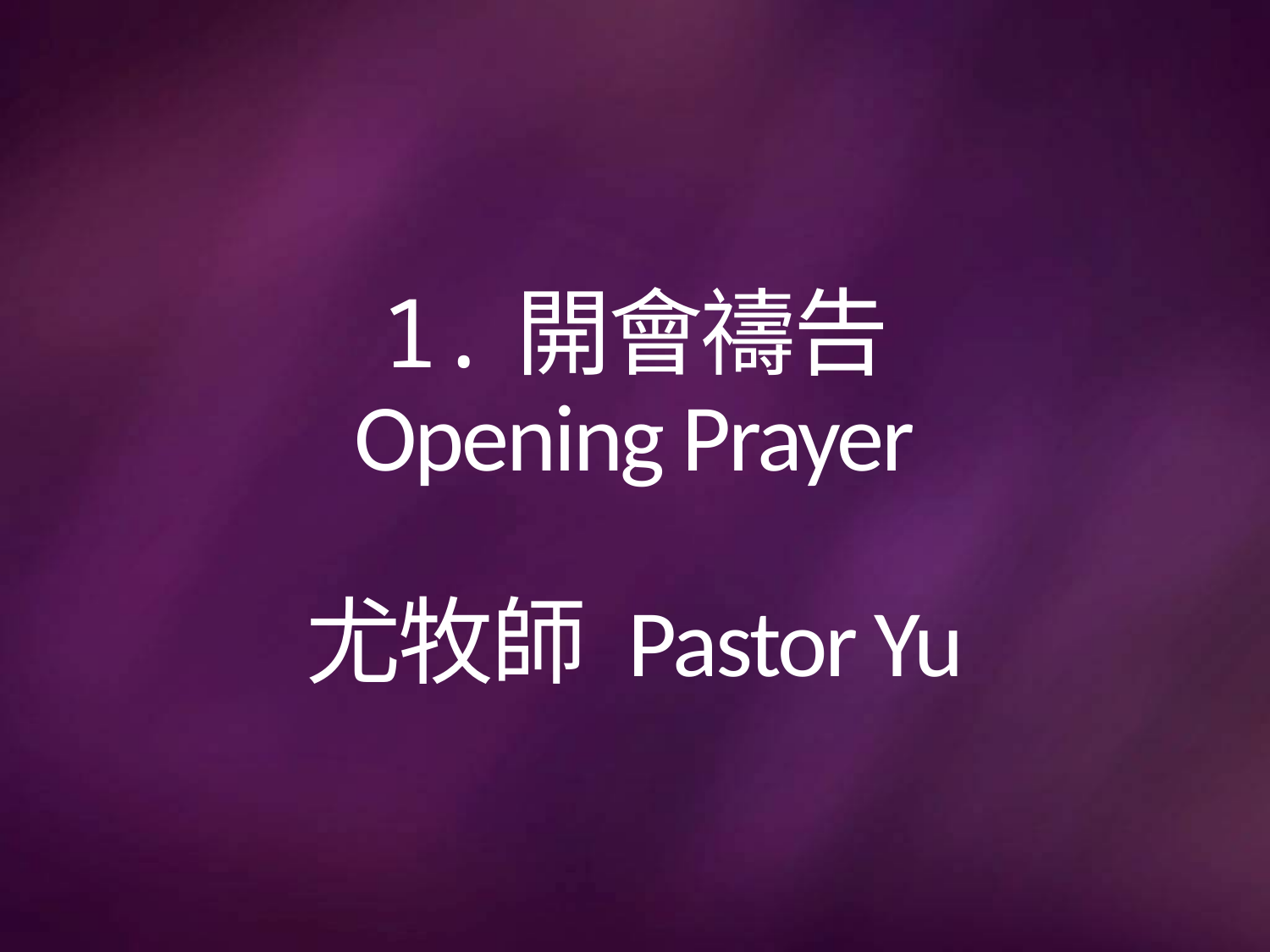

# 1.開會禱告 Opening Prayer 尤牧師 Pastor Yu